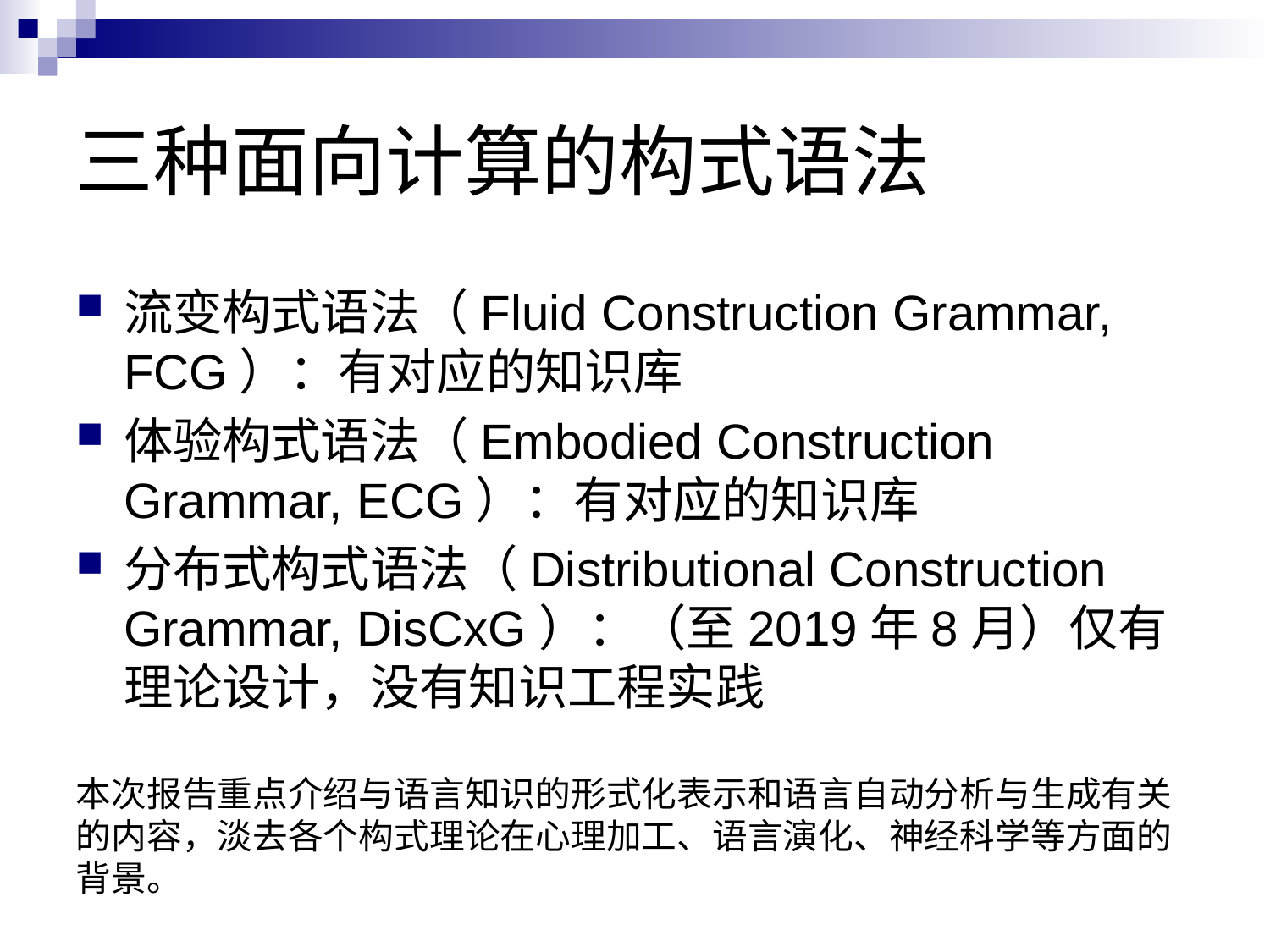

# 三种面向计算的构式语法
流变构式语法（Fluid Construction Grammar, FCG）：有对应的知识库
体验构式语法（Embodied Construction Grammar, ECG）：有对应的知识库
分布式构式语法（Distributional Construction Grammar, DisCxG）：（至2019年8月）仅有理论设计，没有知识工程实践

本次报告重点介绍与语言知识的形式化表示和语言自动分析与生成有关的内容，淡去各个构式理论在心理加工、语言演化、神经科学等方面的背景。